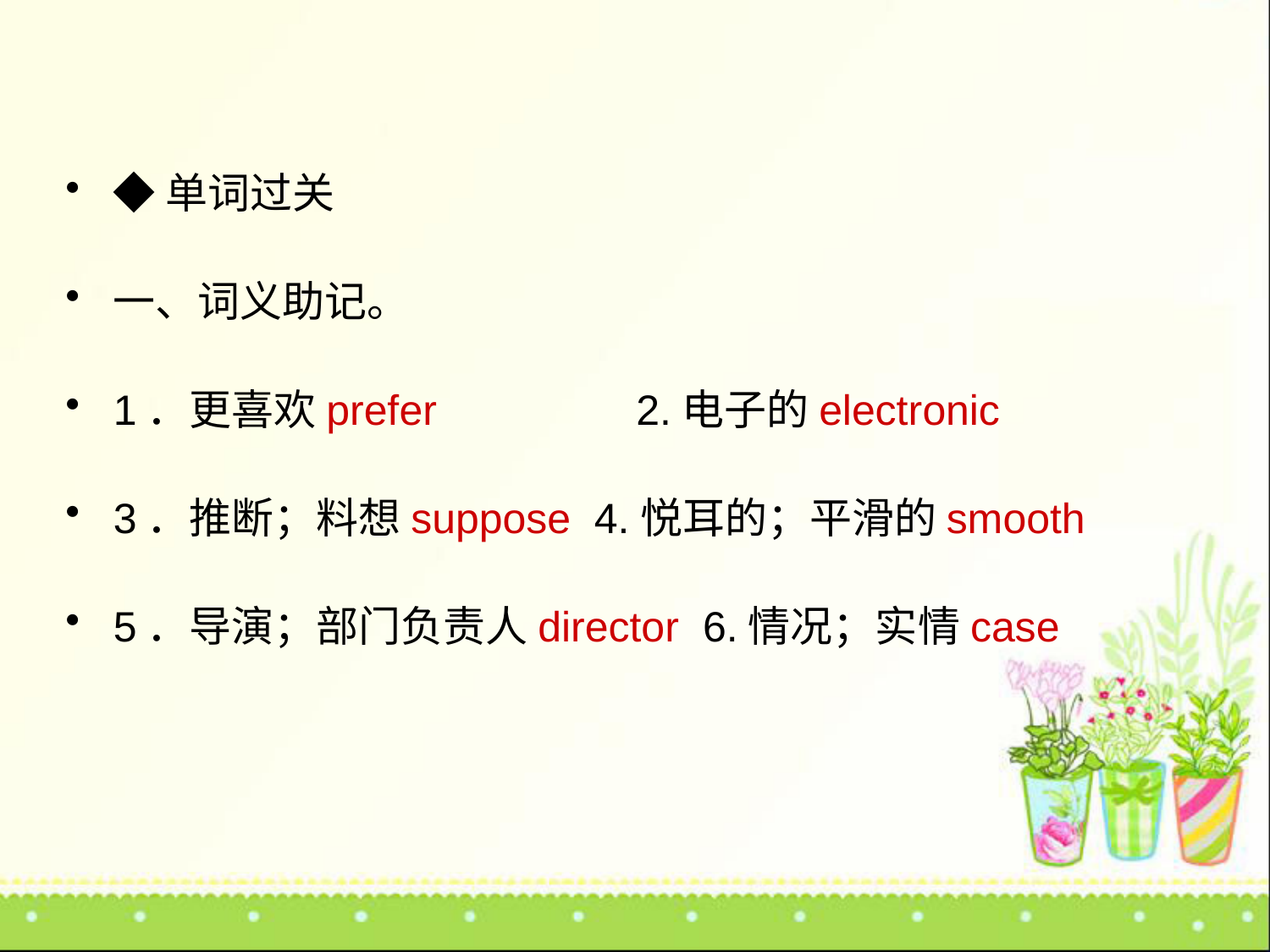

◆单词过关

一、词义助记。

1．更喜欢prefer　　　　 2.电子的electronic

3．推断；料想suppose  4.悦耳的；平滑的smooth

5．导演；部门负责人director  6.情况；实情case